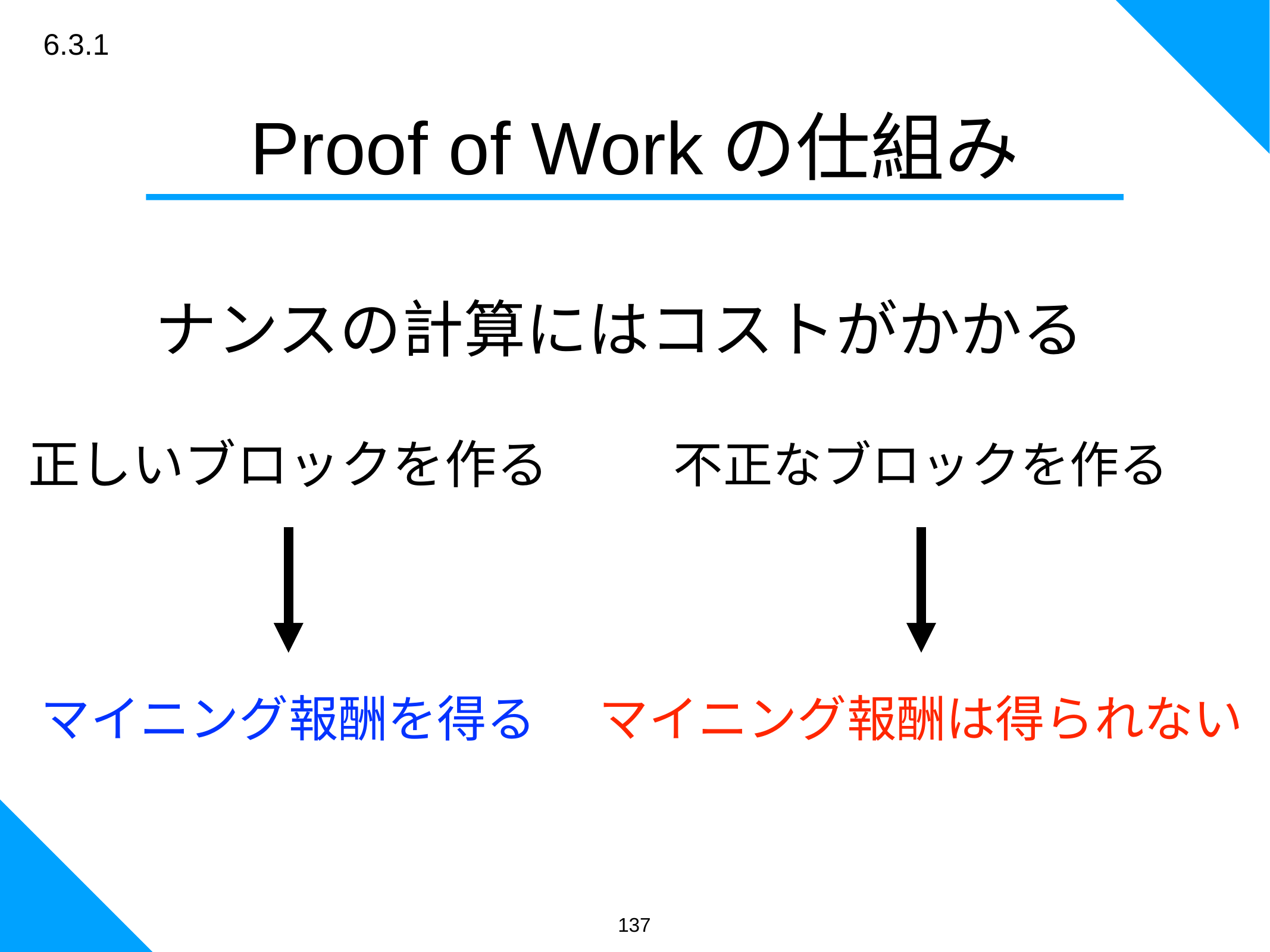

6.3.1
Proof of Workの仕組み
ナンスの計算にはコストがかかる
正しいブロックを作る
不正なブロックを作る

マイニング報酬を得る
マイニング報酬は得られない
137